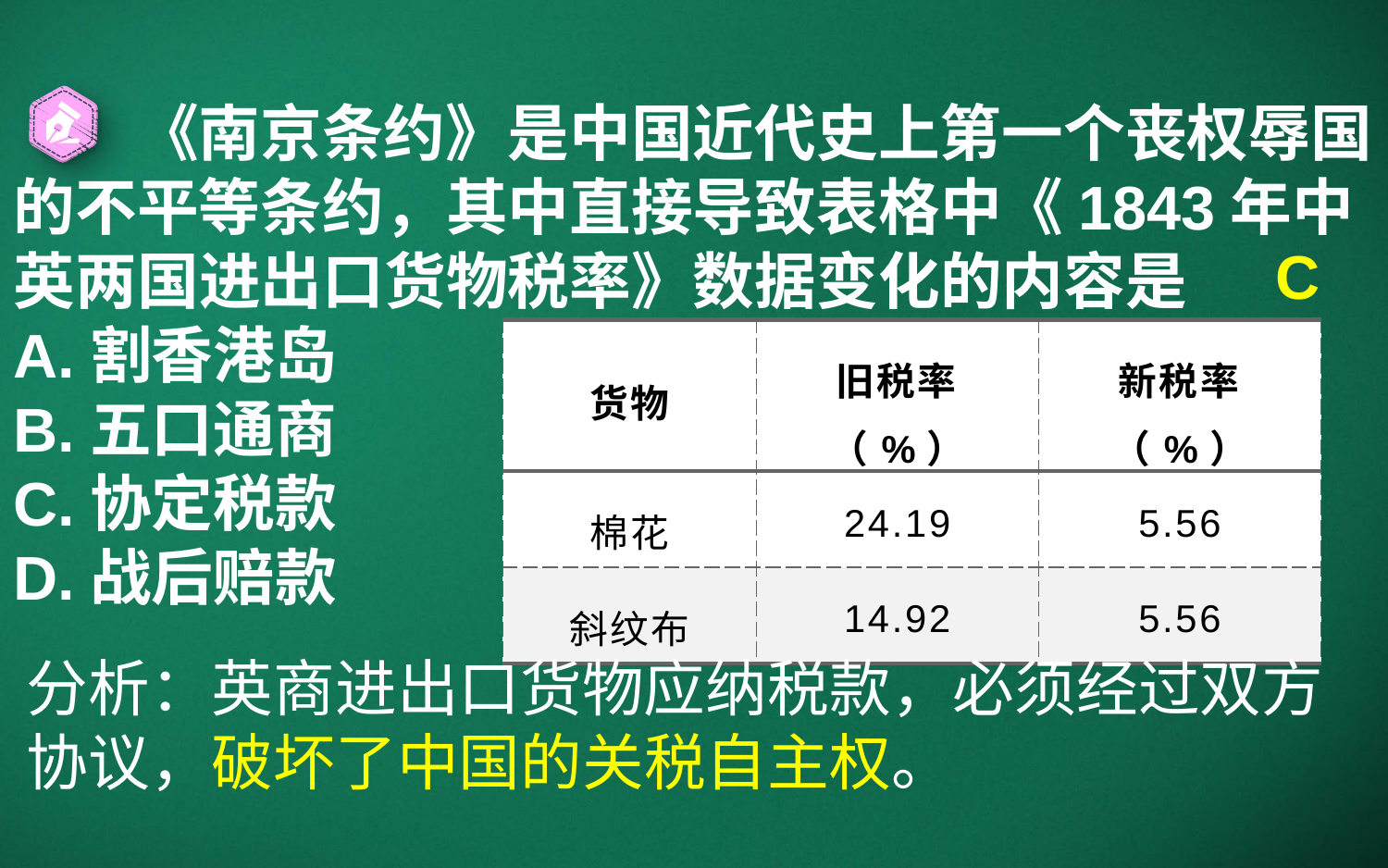

《南京条约》是中国近代史上第一个丧权辱国的不平等条约，其中直接导致表格中《1843年中英两国进出口货物税率》数据变化的内容是
A.割香港岛
B.五口通商
C.协定税款
D.战后赔款

C
| 货物 | 旧税率（%） | 新税率（%） |
| --- | --- | --- |
| 棉花 | 24.19 | 5.56 |
| 斜纹布 | 14.92 | 5.56 |
分析：英商进出口货物应纳税款，必须经过双方协议，破坏了中国的关税自主权。